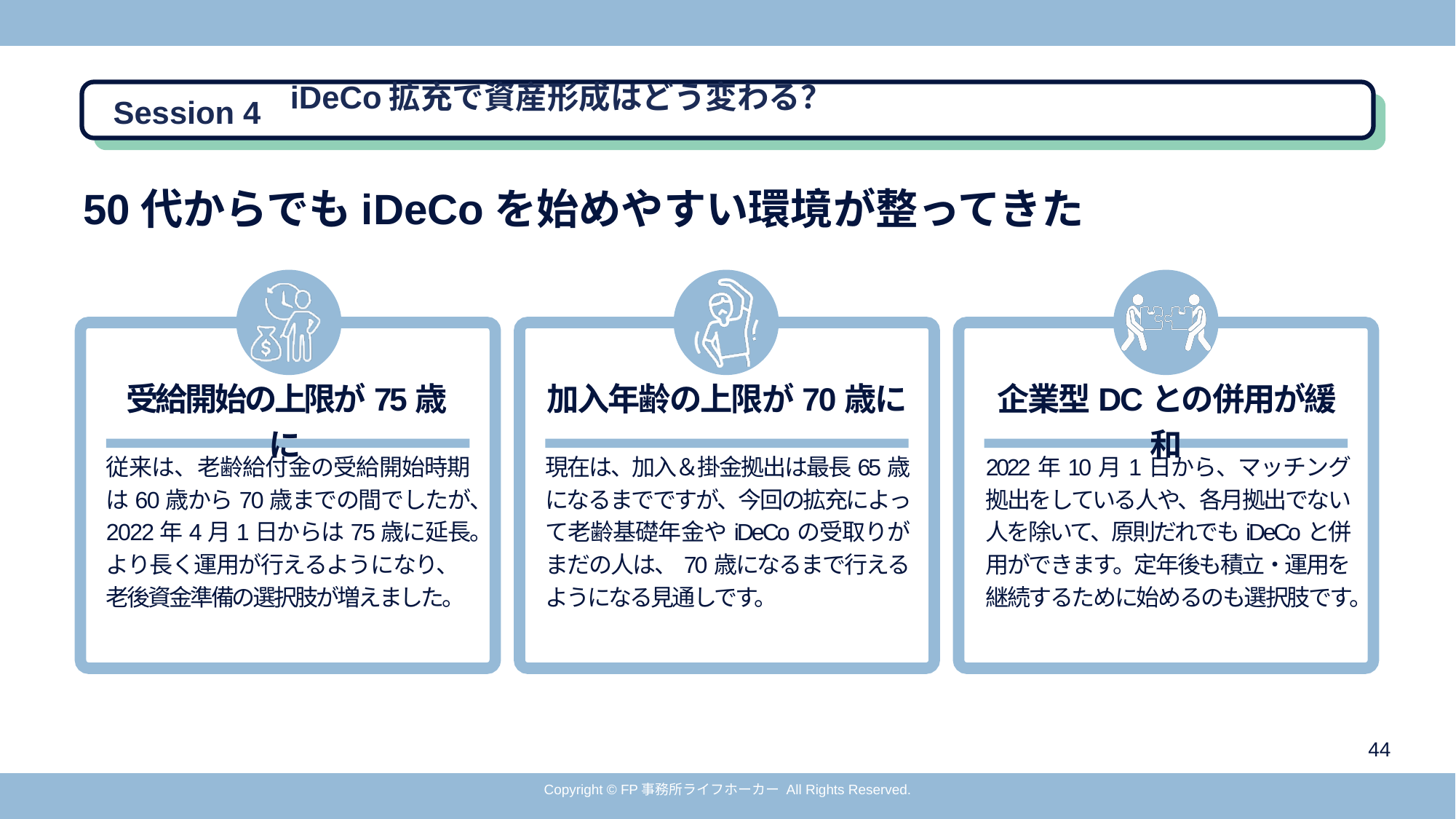

iDeCo拡充で資産形成はどう変わる？
Session 4

50代からでもiDeCoを始めやすい環境が整ってきた

受給開始の上限が75歳に
加入年齢の上限が70歳に
企業型DCとの併用が緩和

従来は、老齢給付金の受給開始時期は60歳から70歳までの間でしたが、2022年4月1日からは75歳に延長。より長く運用が行えるようになり、
老後資金準備の選択肢が増えました。
現在は、加入＆掛金拠出は最長65歳になるまでですが、今回の拡充によって老齢基礎年金やiDeCoの受取りがまだの人は、70歳になるまで行えるようになる見通しです。
2022年10月1日から、マッチング拠出をしている人や、各月拠出でない人を除いて、原則だれでもiDeCoと併用ができます。定年後も積立・運用を継続するために始めるのも選択肢です。
44

Copyright © FP事務所ライフホーカー All Rights Reserved.